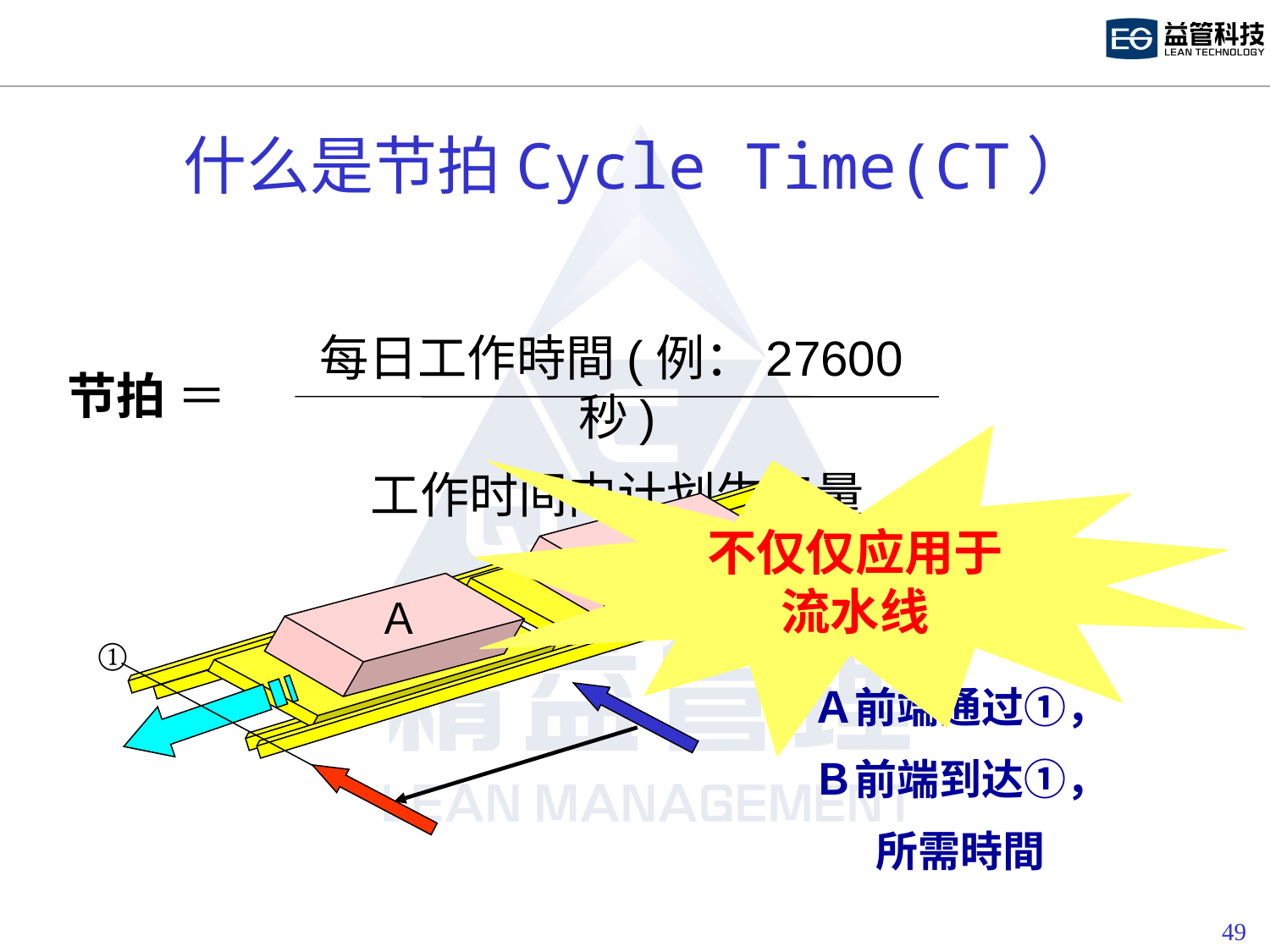

# 什么是节拍Cycle Time(CT）
每日工作時間(例：27600秒)
工作时间内计划生产量
节拍 ＝

不仅仅应用于
流水线

Ｂ

Ａ
①

Ａ前端通过①，
Ｂ前端到达①，
所需時間